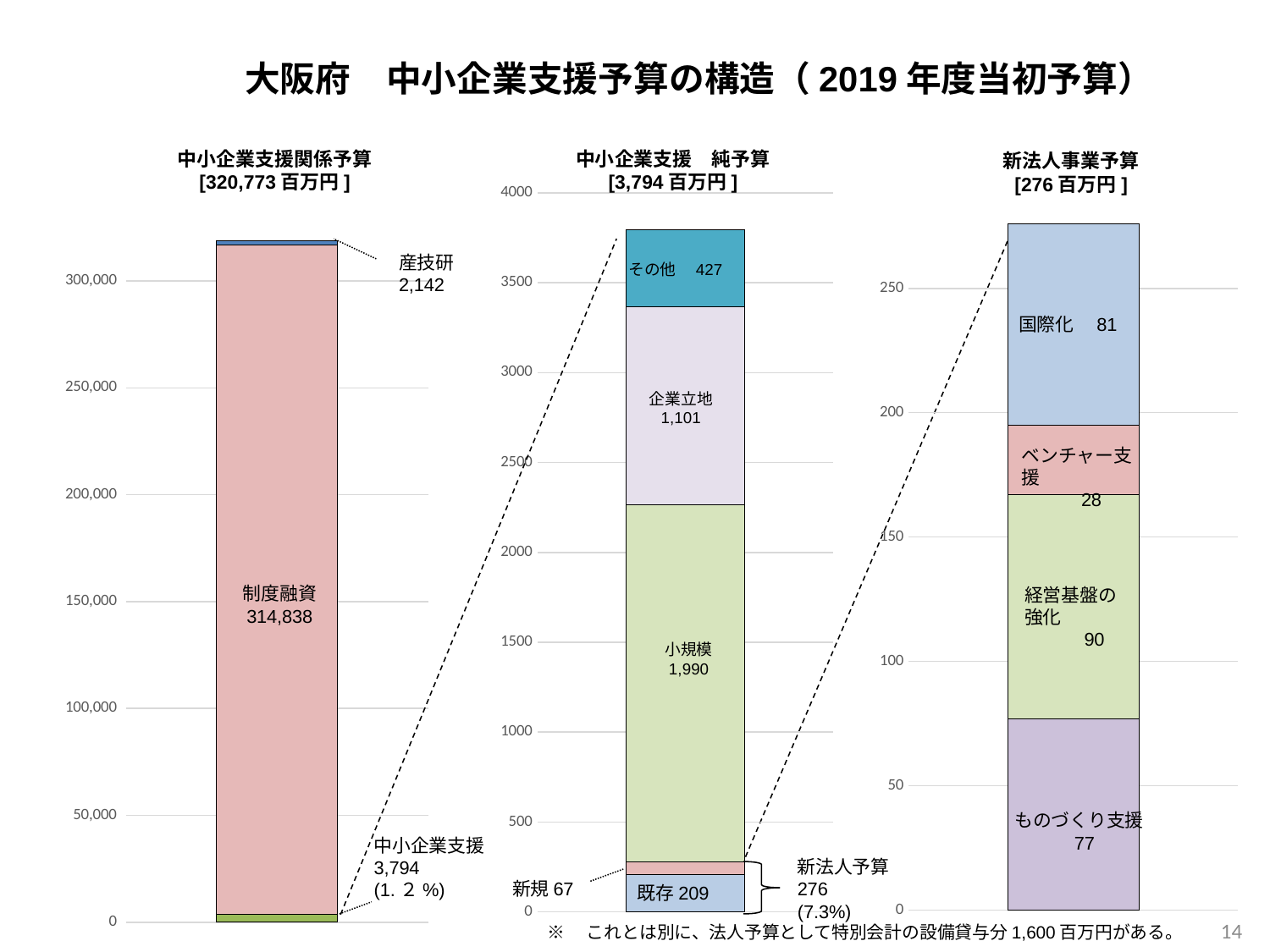

大阪府　中小企業支援予算の構造（2019年度当初予算）
中小企業支援関係予算
[320,773百万円]
中小企業支援　純予算
[3,794百万円]
新法人事業予算
[276百万円]

### Chart

| Category | 既存 | 新規 | 小規模 | 外国企業誘致・立地 | その他 |
|---|---|---|---|---|---|

### Chart

| Category | 中小企業支援 | 制度融資 | 産技研 |
|---|---|---|---|

### Chart

| Category | ものづくり支援 | 経営基盤の強化 | ベンチャー支援 | 国際化 |
|---|---|---|---|---|
産技研
2,142
その他　427
国際化　81
企業立地
1,101
ベンチャー支援
　　　28
制度融資
314,838
経営基盤の
強化
　　　90
小規模
1,990
ものづくり支援
　　　77
中小企業支援
3,794
(1.２%)
新法人予算
276
(7.3%)

新規67
既存209
14
※　これとは別に、法人予算として特別会計の設備貸与分1,600百万円がある。